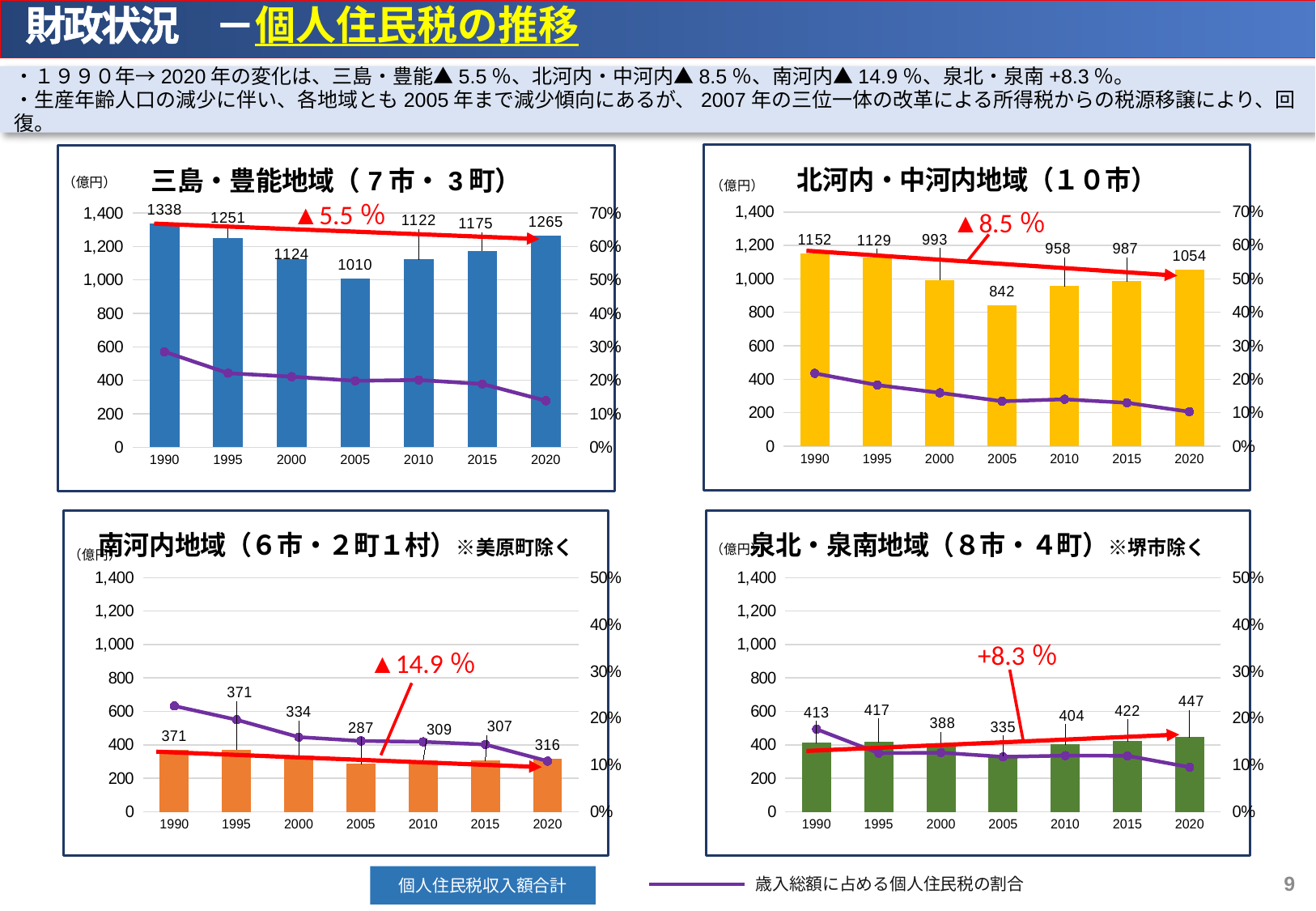

財政状況　－個人住民税の推移

・１９９０年→2020年の変化は、三島・豊能▲5.5％、北河内・中河内▲8.5％、南河内▲14.9％、泉北・泉南+8.3％。
・生産年齢人口の減少に伴い、各地域とも2005年まで減少傾向にあるが、2007年の三位一体の改革による所得税からの税源移譲により、回復。

### Chart

| Category | 列1 | 列2 | 列3 | 列4 | 列5 |
|---|---|---|---|---|---|
| 1990 | 1152.0 | 0.217762375 | 1338.0 | None | 133808517.0 |
| 1995 | 1129.0 | 0.18269629 | 1251.0 | None | 125090254.0 |
| 2000 | 993.0 | 0.159501913 | 1124.0 | None | 112403358.0 |
| 2005 | 842.0 | 0.134074679 | 1010.0 | None | 101026052.0 |
| 2010 | 958.0 | 0.140146174 | 1122.0 | None | 112186843.0 |
| 2015 | 987.0 | 0.12961325 | 1175.0 | None | 117490157.0 |
| 2020 | 1054.0 | 0.102924889 | 1265.0 | None | 126503673.0 |

### Chart

| Category | 列1 | 列2 | 列3 | 列4 | 列5 |
|---|---|---|---|---|---|
| 1990 | 1338.0 | 0.285311278 | 1338.0 | None | 133808517.0 |
| 1995 | 1251.0 | 0.221313828 | 1251.0 | None | 125090254.0 |
| 2000 | 1124.0 | 0.2109018 | 1124.0 | None | 112403358.0 |
| 2005 | 1010.0 | 0.198546383 | 1010.0 | None | 101026052.0 |
| 2010 | 1122.0 | 0.200935081 | 1122.0 | None | 112186843.0 |
| 2015 | 1175.0 | 0.18902751 | 1175.0 | None | 117490157.0 |
| 2020 | 1265.0 | 0.138922312 | 1265.0 | None | 126503673.0 |
（億円）
▲5.5％
▲8.5％

### Chart

| Category | 列1 | 列2 |
|---|---|---|
| 1990 | 371.0 | 0.225878478 |
| 1995 | 371.0 | 0.196404768 |
| 2000 | 334.0 | 0.159465301 |
| 2005 | 287.0 | 0.15127581 |
| 2010 | 309.0 | 0.149280343 |
| 2015 | 307.0 | 0.143645918 |
| 2020 | 316.0 | 0.108202175 |

### Chart

| Category | 列1 | 列2 |
|---|---|---|
| 1990 | 413.0 | 0.176254892 |
| 1995 | 417.0 | 0.125194277 |
| 2000 | 388.0 | 0.126233866 |
| 2005 | 335.0 | 0.117298243 |
| 2010 | 404.0 | 0.119813354 |
| 2015 | 422.0 | 0.119529095 |
| 2020 | 447.0 | 0.095214314 |
+8.3％
▲14.9％
9
歳入総額に占める個人住民税の割合
個人住民税収入額合計